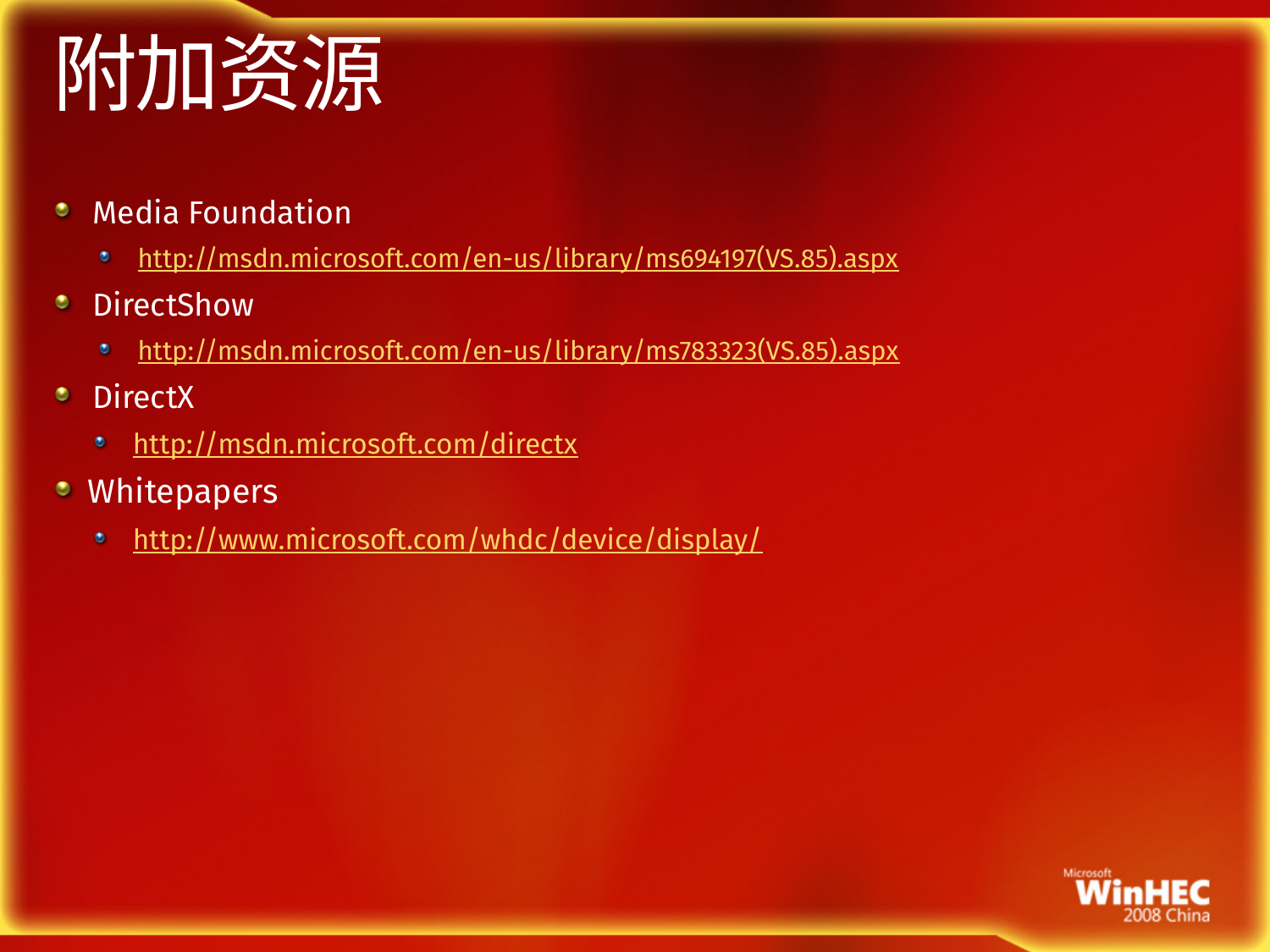

# 附加资源
Media Foundation
http://msdn.microsoft.com/en-us/library/ms694197(VS.85).aspx
DirectShow
http://msdn.microsoft.com/en-us/library/ms783323(VS.85).aspx
DirectX
http://msdn.microsoft.com/directx
Whitepapers
http://www.microsoft.com/whdc/device/display/